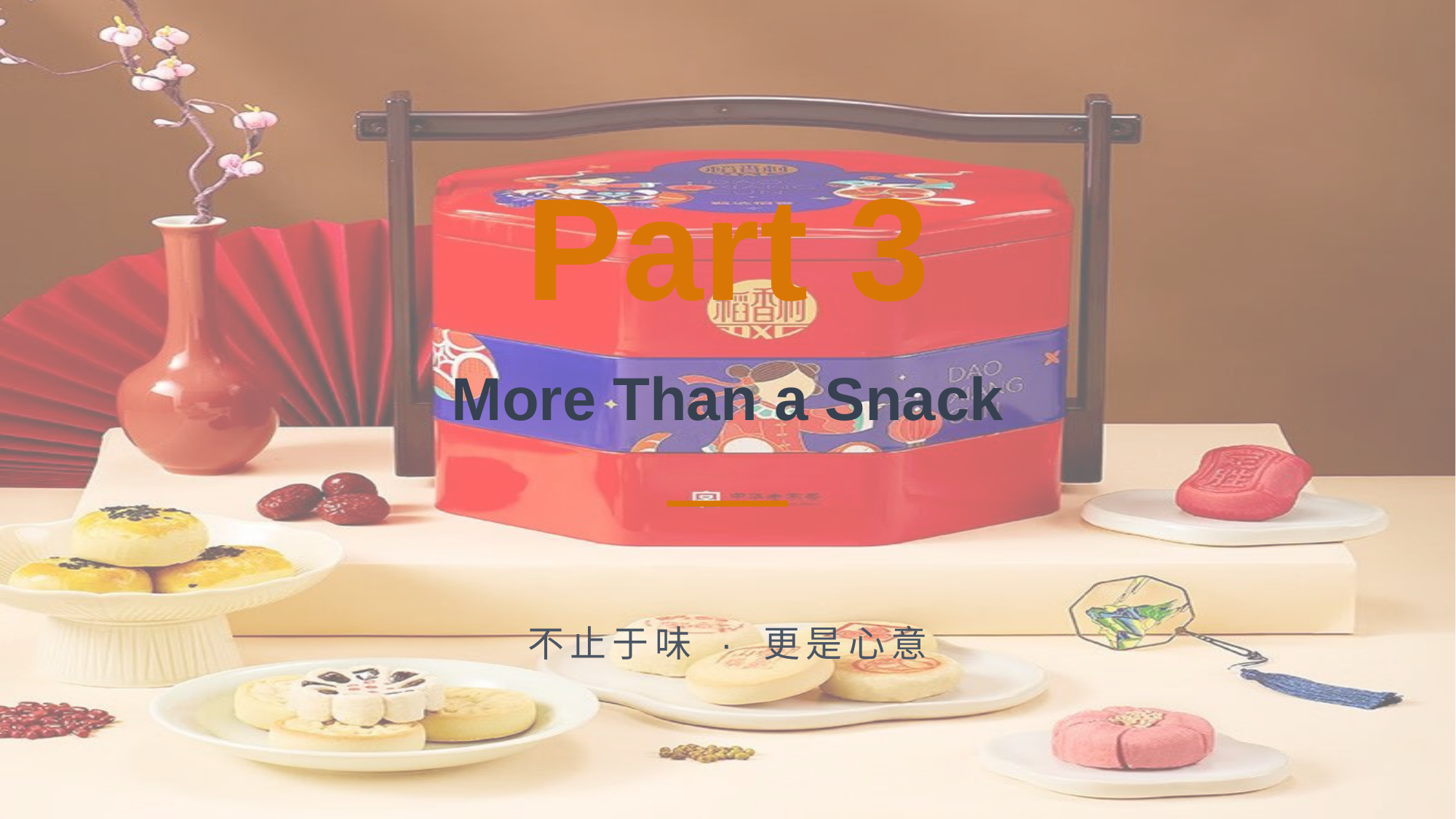

Part 3
More Than a Snack

不止于味 · 更是心意